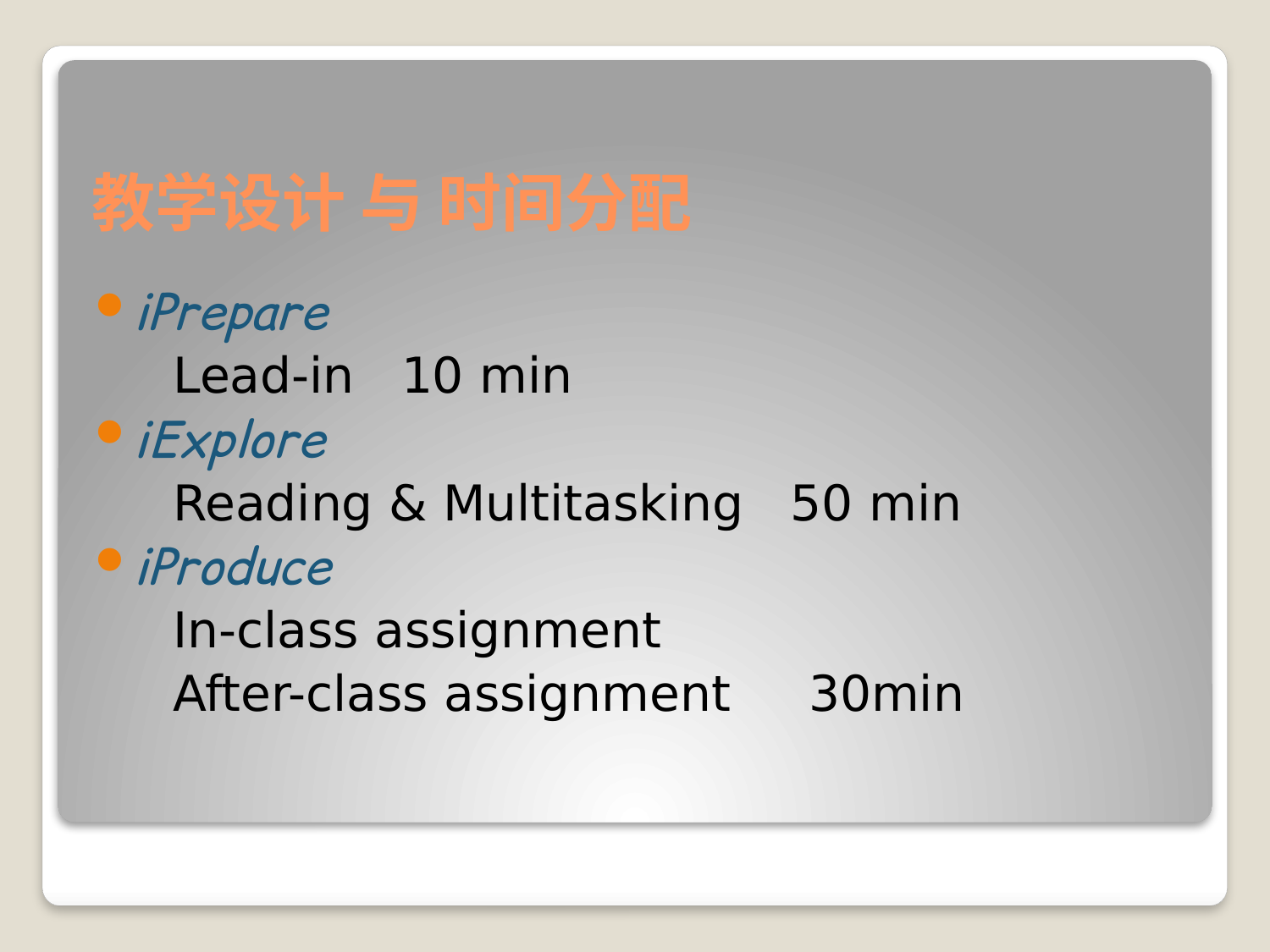

# 教学设计 与 时间分配
iPrepare
     Lead-in   10 min
iExplore
     Reading & Multitasking   50 min
iProduce
     In-class assignment
     After-class assignment     30min